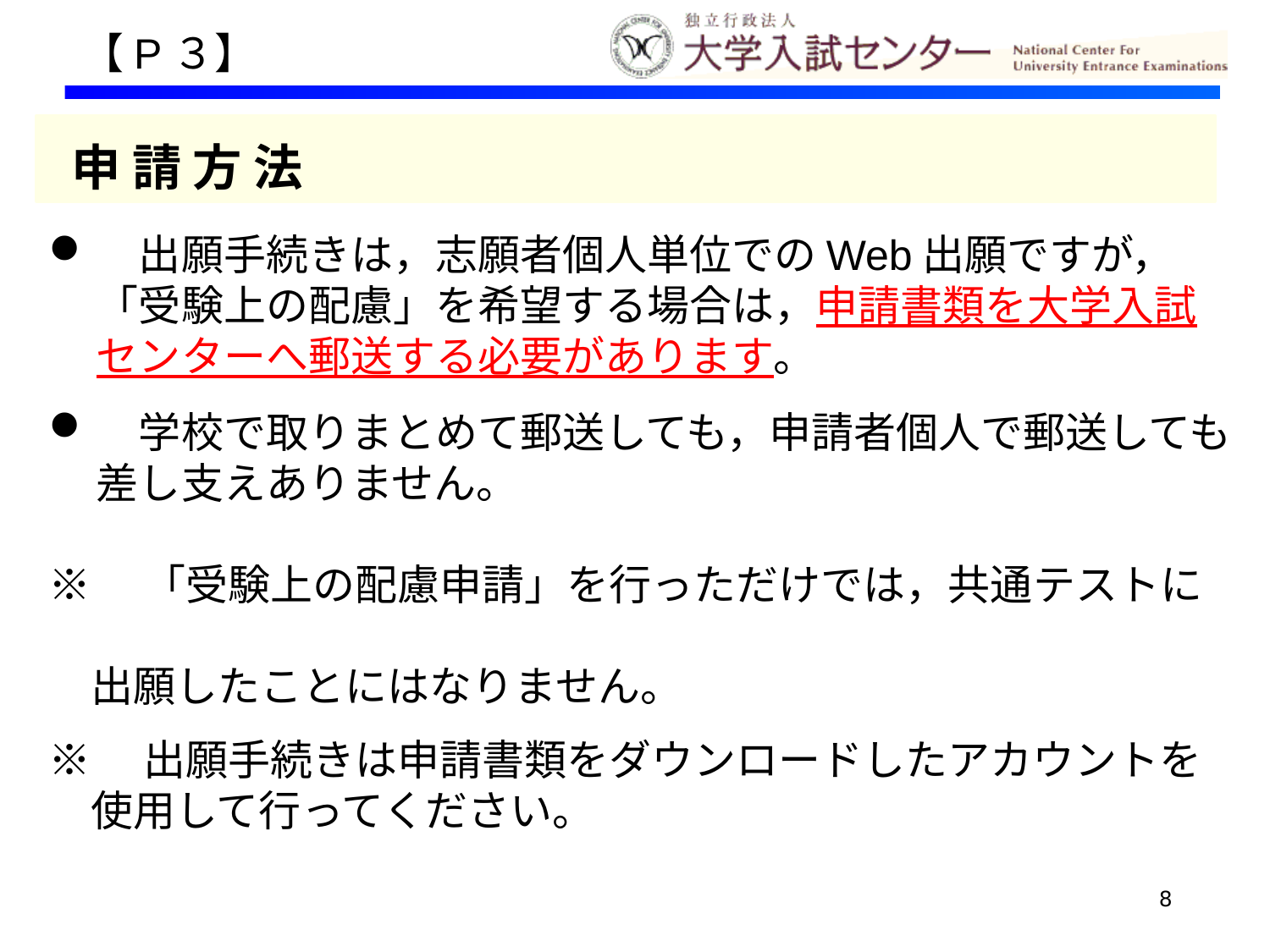

【P３】
 申 請 方 法
　出願手続きは，志願者個人単位でのWeb出願ですが，「受験上の配慮」を希望する場合は，申請書類を大学入試センターへ郵送する必要があります。

　学校で取りまとめて郵送しても，申請者個人で郵送しても差し支えありません。

※　「受験上の配慮申請」を行っただけでは，共通テストに
　出願したことにはなりません。

※　出願手続きは申請書類をダウンロードしたアカウントを
　使用して行ってください。
8